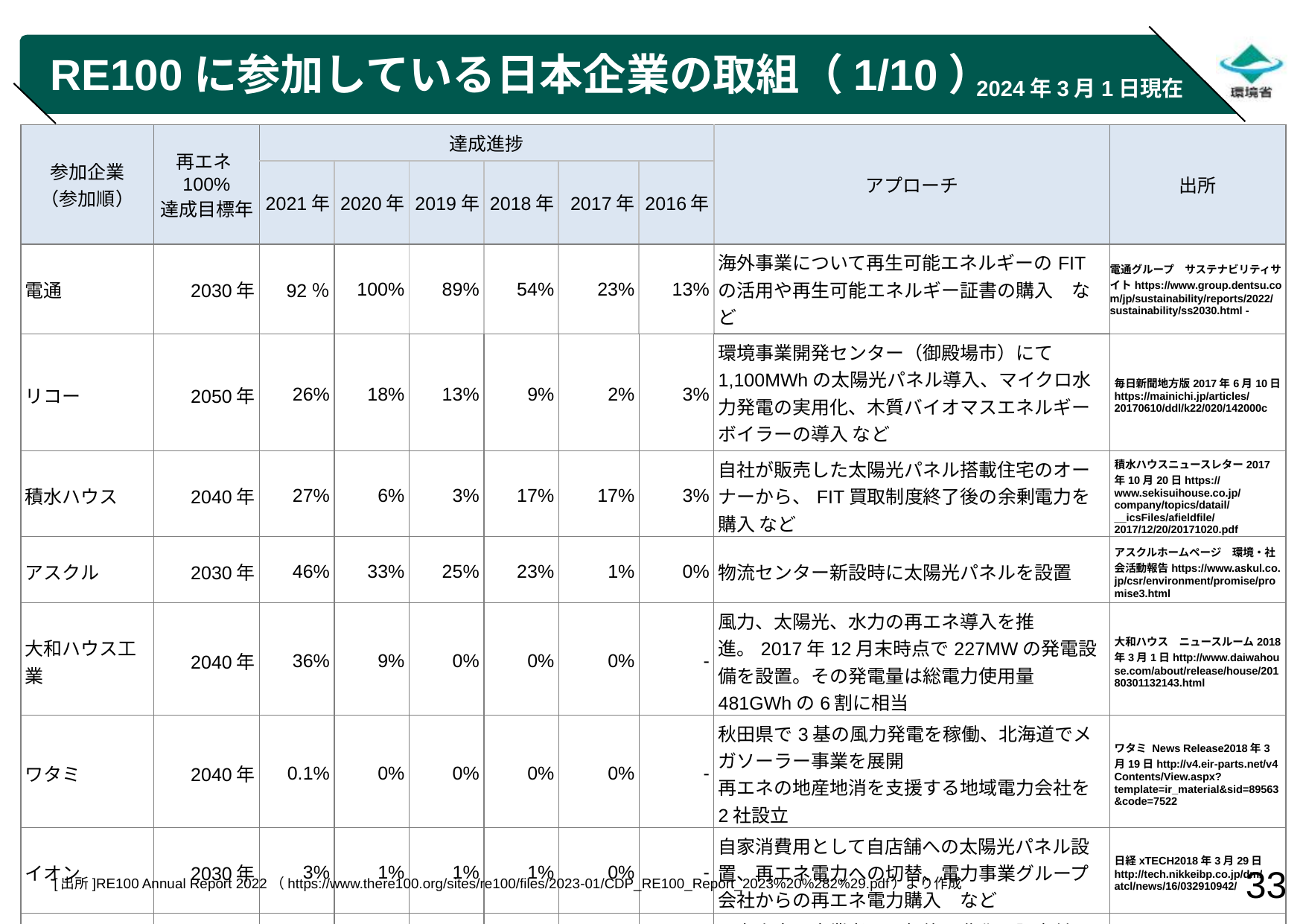

# RE100に参加している日本企業の取組（1/10）
2024年3月1日現在
| 参加企業 （参加順） | 再エネ100% 達成目標年 | 達成進捗 |  |  |  |  |  | アプローチ | 出所 |
| --- | --- | --- | --- | --- | --- | --- | --- | --- | --- |
|  |  | 2021年 | 2020年 | 2019年 | 2018年 | 2017年 | 2016年 |  |  |
| 電通 | 2030年 | 92％ | 100% | 89% | 54% | 23% | 13% | 海外事業について再生可能エネルギーのFITの活用や再生可能エネルギー証書の購入　など | 電通グループ　サステナビリティサイトhttps://www.group.dentsu.com/jp/sustainability/reports/2022/sustainability/ss2030.html - |
| リコー | 2050年 | 26% | 18% | 13% | 9% | 2% | 3% | 環境事業開発センター（御殿場市）にて1,100MWhの太陽光パネル導入、マイクロ水力発電の実用化、木質バイオマスエネルギーボイラーの導入 など | 毎日新聞地方版2017年6月10日https://mainichi.jp/articles/20170610/ddl/k22/020/142000c |
| 積水ハウス | 2040年 | 27% | 6% | 3% | 17% | 17% | 3% | 自社が販売した太陽光パネル搭載住宅のオーナーから、FIT買取制度終了後の余剰電力を購入 など | 積水ハウスニュースレター2017年10月20日https://www.sekisuihouse.co.jp/company/topics/datail/\_\_icsFiles/afieldfile/2017/12/20/20171020.pdf |
| アスクル | 2030年 | 46% | 33% | 25% | 23% | 1% | 0% | 物流センター新設時に太陽光パネルを設置 | アスクルホームページ　環境・社会活動報告https://www.askul.co.jp/csr/environment/promise/promise3.html |
| 大和ハウス工業 | 2040年 | 36% | 9% | 0% | 0% | 0% | ‐ | 風力、太陽光、水力の再エネ導入を推進。2017年12月末時点で227MWの発電設備を設置。その発電量は総電力使用量481GWhの6割に相当 | 大和ハウス　ニュースルーム2018年3月1日http://www.daiwahouse.com/about/release/house/20180301132143.html |
| ワタミ | 2040年 | 0.1% | 0% | 0% | 0% | 0% | ‐ | 秋田県で3基の風力発電を稼働、北海道でメガソーラー事業を展開 再エネの地産地消を支援する地域電力会社を2社設立 | ワタミ News Release2018年3月19日http://v4.eir-parts.net/v4Contents/View.aspx?template=ir\_material&sid=89563&code=7522 |
| イオン | 2030年 | 3% | 1% | 1% | 1% | 0% | ‐ | 自家消費用として自店舗への太陽光パネル設置、再エネ電力への切替、電力事業グループ会社からの再エネ電力購入　など | 日経xTECH2018年3月29日http://tech.nikkeibp.co.jp/dm/atcl/news/16/032910942/ |
| 城南信用金庫 | 2050年 | 100% | 100% | 100% | ‐ | ‐ | ‐ | 電力小売り事業者との契約、非化石証書付電力の購入 太陽光パネル、自家用発電設備の設置など | 城南信用金庫NEWS RELEASE平成30年5月24日http://www.jsbank.co.jp/about/newsrelease/pdf/2018-05-24-1-re100.pdf |
| 丸井グループ | 2030年 | 61% | 52% | 23％ | 1％ | 0% | ‐ | ブロックチェーン技術により発電所が特定された再エネ電力を購入 | みんな電力プレスリリース7月10日http://corp.minden.co.jp/wp-content/uploads/2018/07/20180710\_release.pdf |
|  |
| --- |
[出所]RE100 Annual Report 2022（https://www.there100.org/sites/re100/files/2023-01/CDP_RE100_Report_2023%20%282%29.pdf）より作成